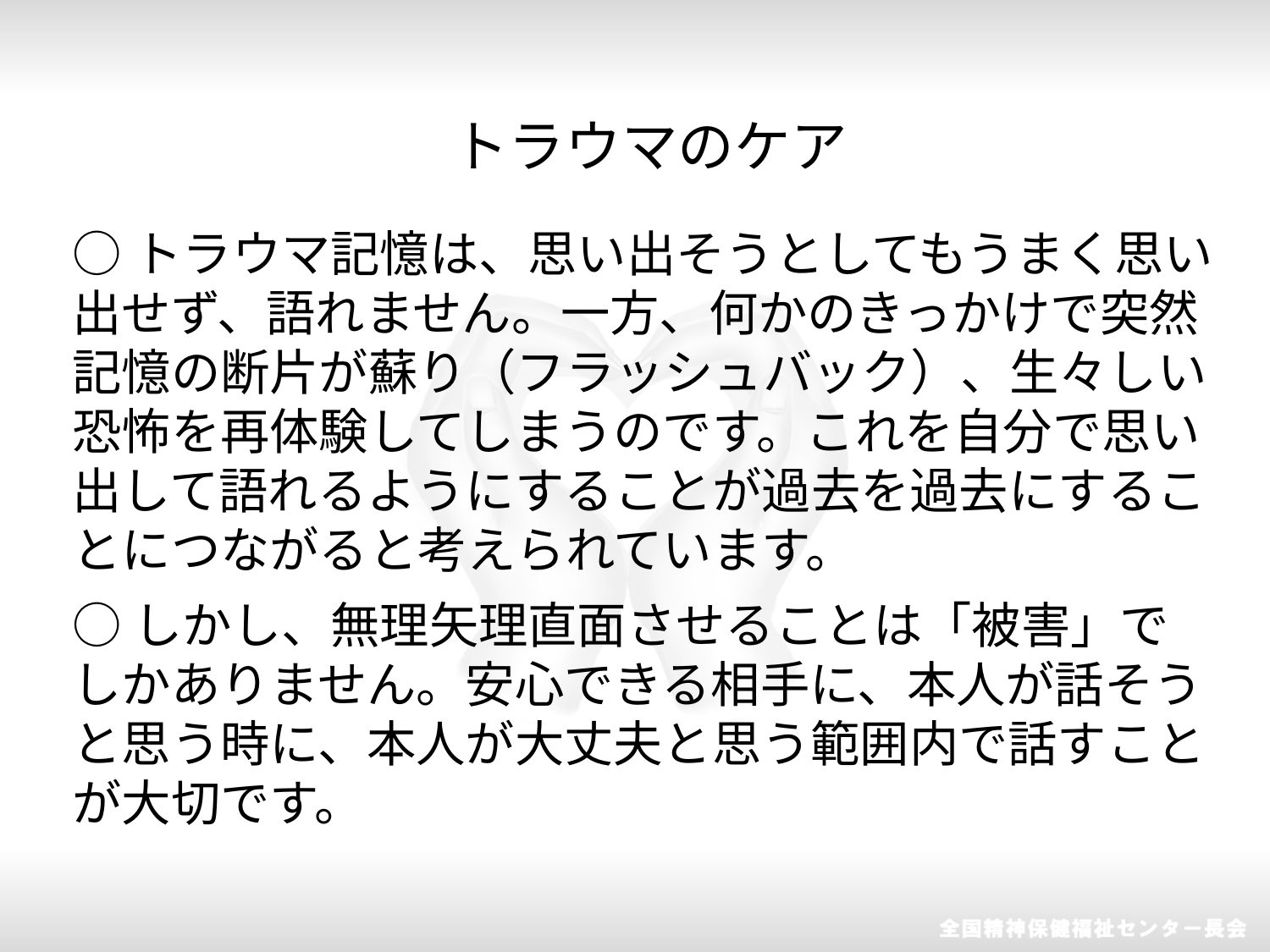

トラウマのケア
○トラウマ記憶は、思い出そうとしてもうまく思い出せず、語れません。一方、何かのきっかけで突然記憶の断片が蘇り（フラッシュバック）、生々しい恐怖を再体験してしまうのです。これを自分で思い出して語れるようにすることが過去を過去にすることにつながると考えられています。
○しかし、無理矢理直面させることは「被害」でしかありません。安心できる相手に、本人が話そうと思う時に、本人が大丈夫と思う範囲内で話すことが大切です。